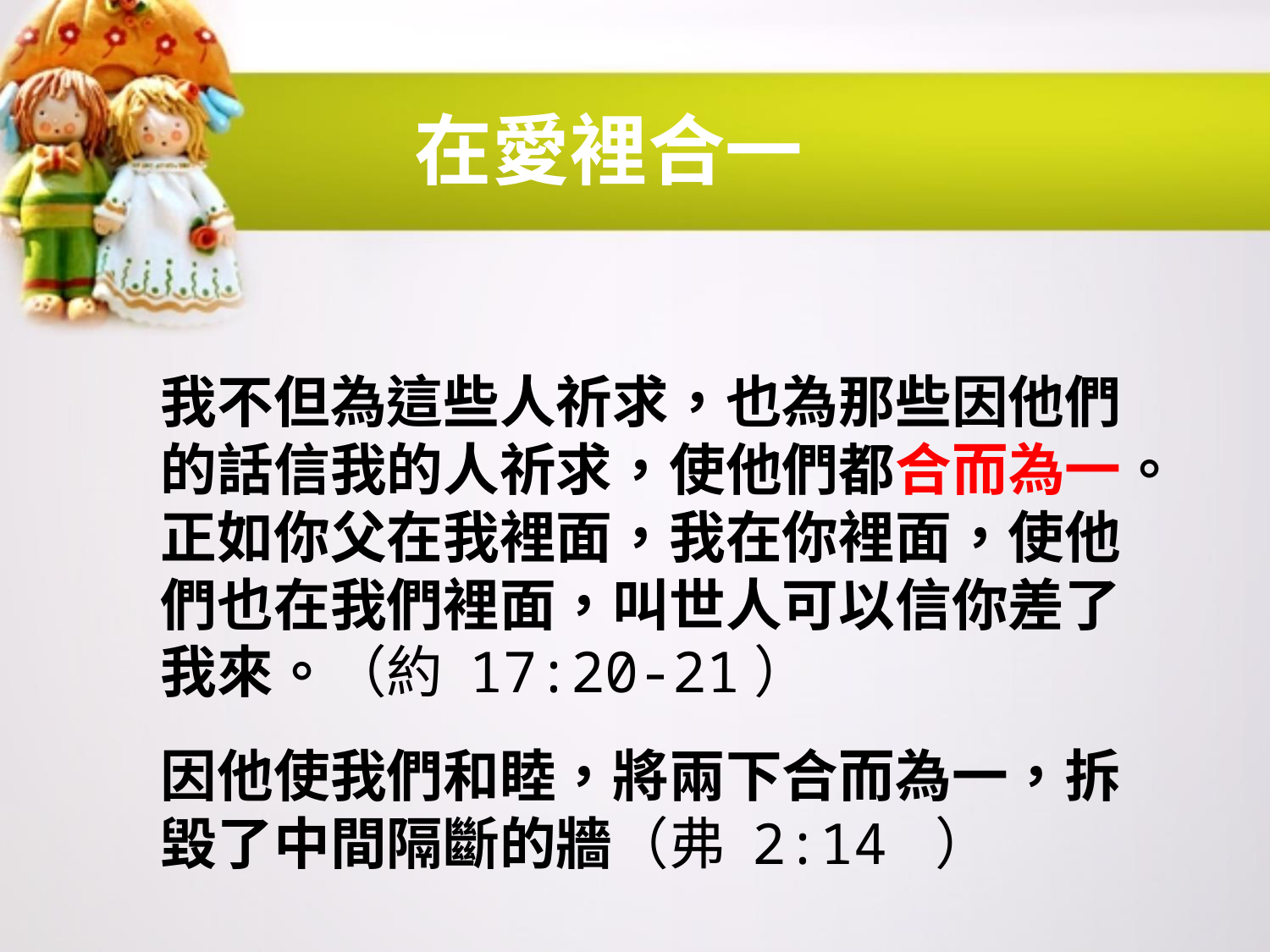

# 在愛裡合一
我不但為這些人祈求，也為那些因他們的話信我的人祈求，使他們都合而為一。正如你父在我裡面，我在你裡面，使他們也在我們裡面，叫世人可以信你差了我來。（約 17:20-21）

因他使我們和睦，將兩下合而為一，拆毀了中間隔斷的牆（弗 2:14 ）